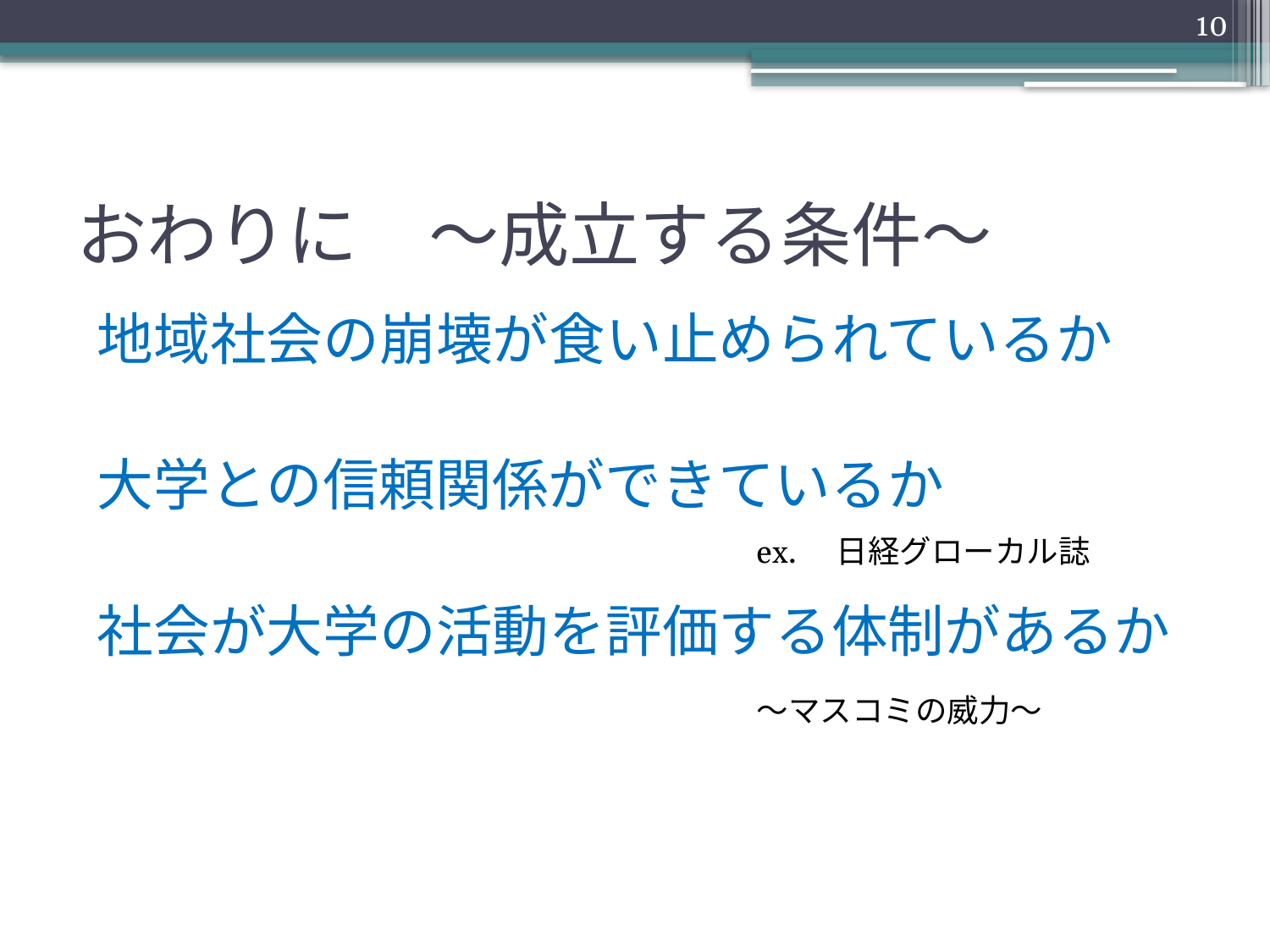

10
# おわりに　～成立する条件～
地域社会の崩壊が食い止められているか

大学との信頼関係ができているか

社会が大学の活動を評価する体制があるか
ex.　日経グローカル誌
～マスコミの威力～